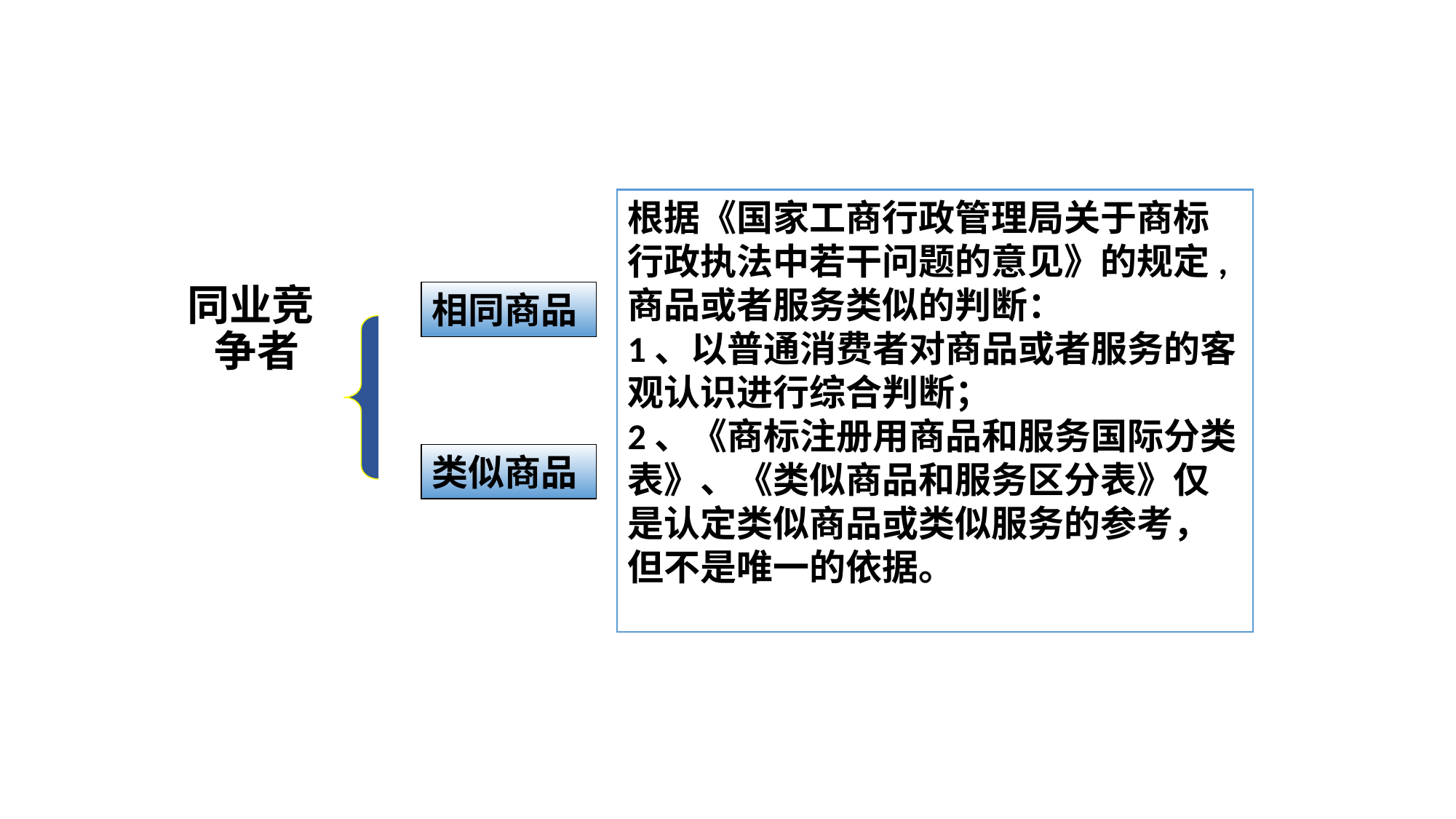

#
根据《国家工商行政管理局关于商标行政执法中若干问题的意见》的规定,商品或者服务类似的判断：
1、以普通消费者对商品或者服务的客观认识进行综合判断；
2、《商标注册用商品和服务国际分类表》、《类似商品和服务区分表》仅是认定类似商品或类似服务的参考，但不是唯一的依据。

同业竞争者
相同商品

类似商品